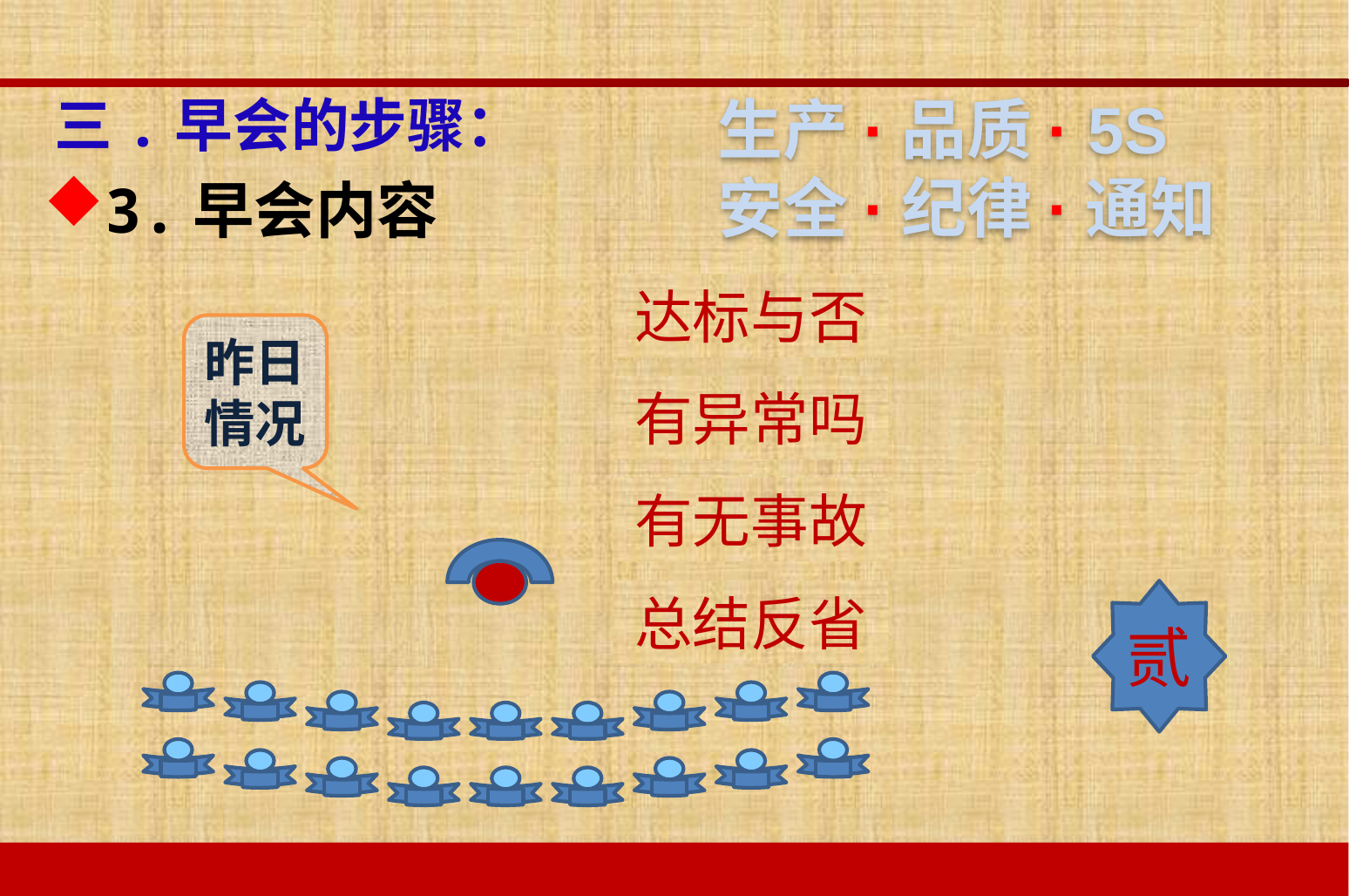

生产·品质· 5S
安全·纪律·通知
# 三.早会的步骤：
3.早会内容
达标与否
昨日情况
有异常吗
有无事故

贰
总结反省